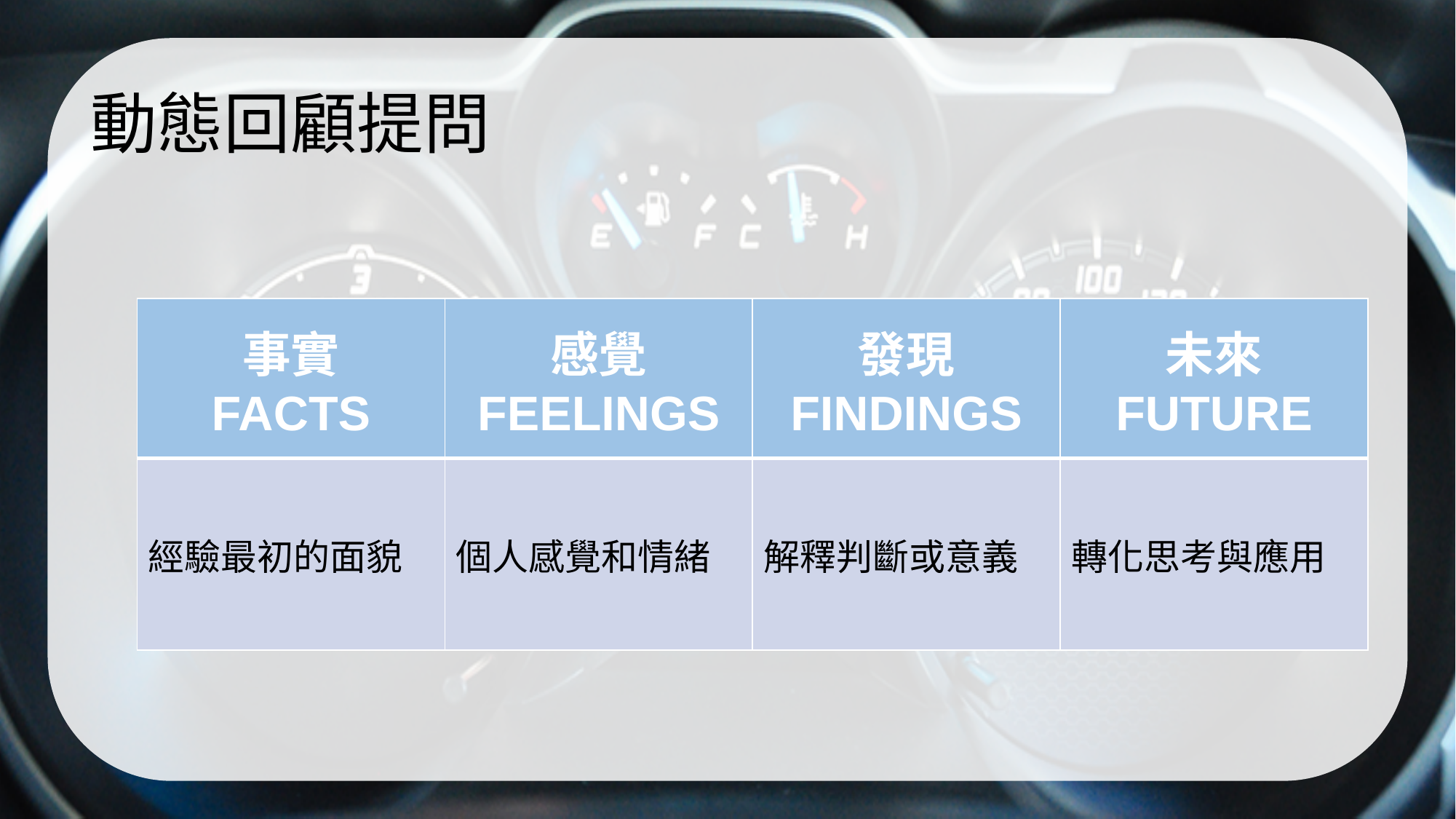

ㄨㄟ
動態回顧提問
| 事實 FACTS | 感覺 FEELINGS | 發現 FINDINGS | 未來 FUTURE |
| --- | --- | --- | --- |
| 經驗最初的面貌 | 個人感覺和情緒 | 解釋判斷或意義 | 轉化思考與應用 |